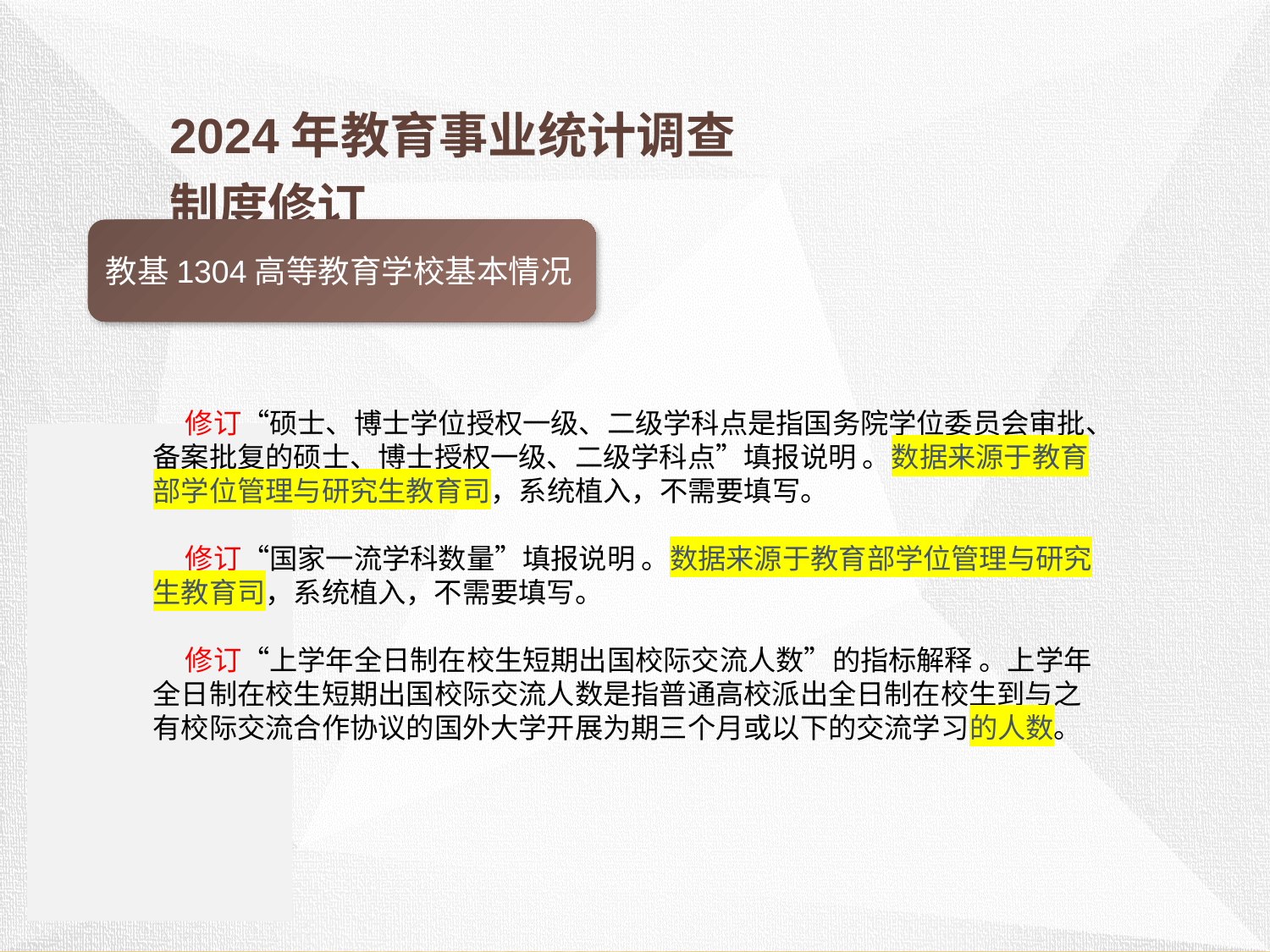

2024年教育事业统计调查制度修订
教基1304高等教育学校基本情况

    修订“硕士、博士学位授权一级、二级学科点是指国务院学位委员会审批、备案批复的硕士、博士授权一级、二级学科点”填报说明 。数据来源于教育部学位管理与研究生教育司，系统植入，不需要填写。

    修订“国家一流学科数量”填报说明 。数据来源于教育部学位管理与研究生教育司，系统植入，不需要填写。

    修订“上学年全日制在校生短期出国校际交流人数”的指标解释 。上学年全日制在校生短期出国校际交流人数是指普通高校派出全日制在校生到与之有校际交流合作协议的国外大学开展为期三个月或以下的交流学习的人数。